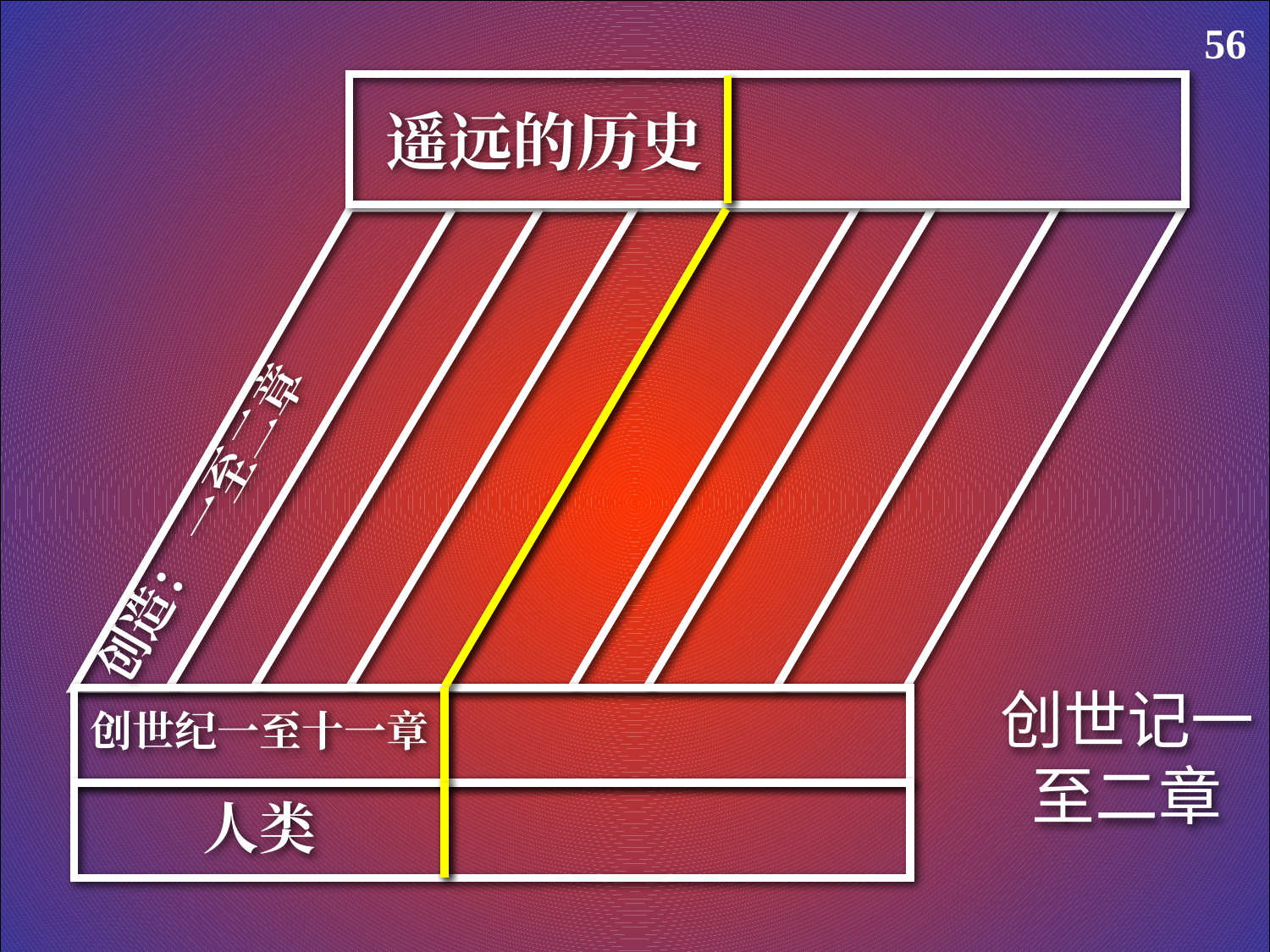

56

遥远的历史

创造： 一至二章
创世记一至二章

创世纪一至十一章

人类